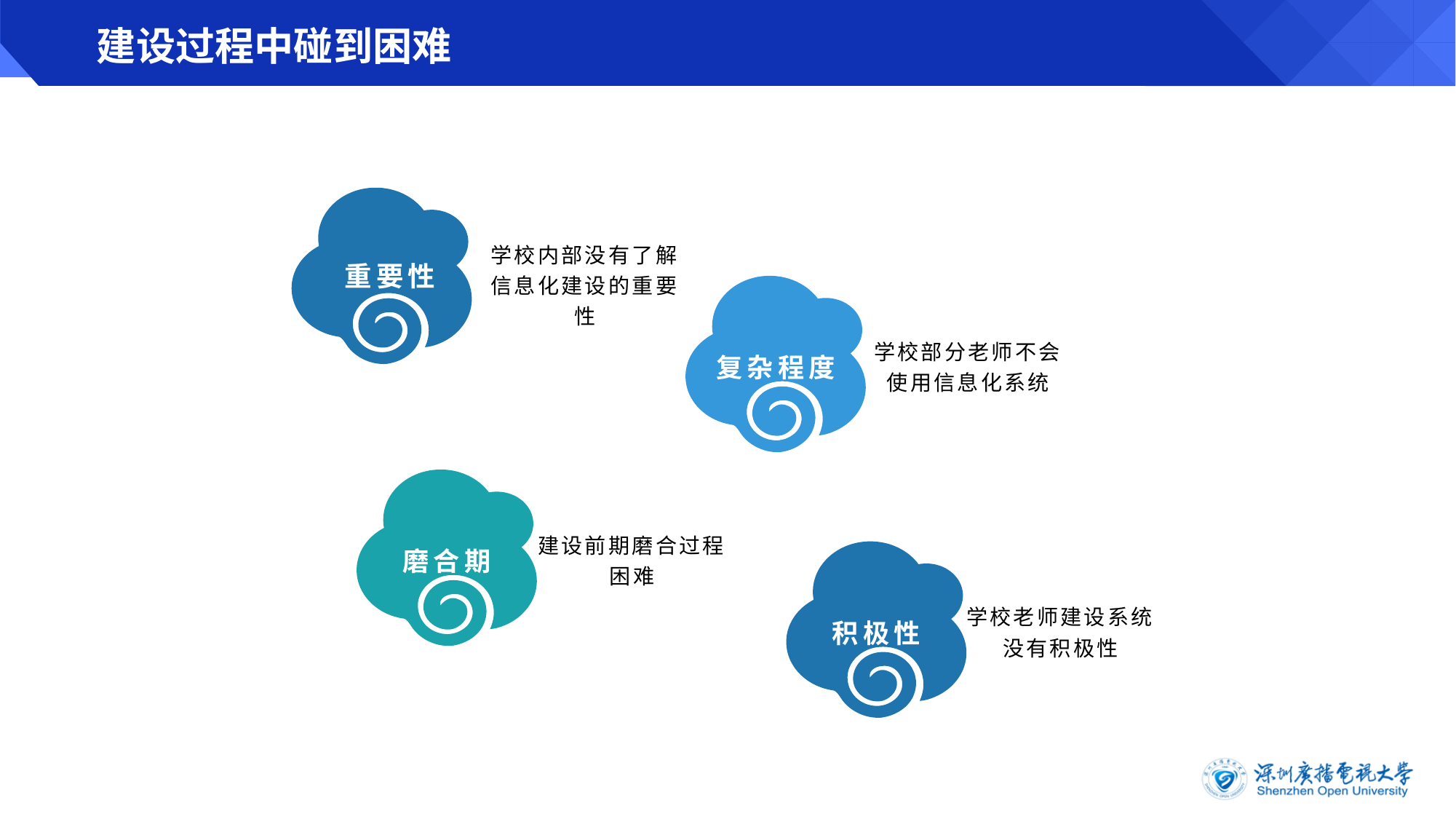

# 建设过程中碰到困难

学校内部没有了解信息化建设的重要性
  重要性

学校部分老师不会使用信息化系统
复杂程度

建设前期磨合过程困难
磨合期

学校老师建设系统没有积极性
积极性